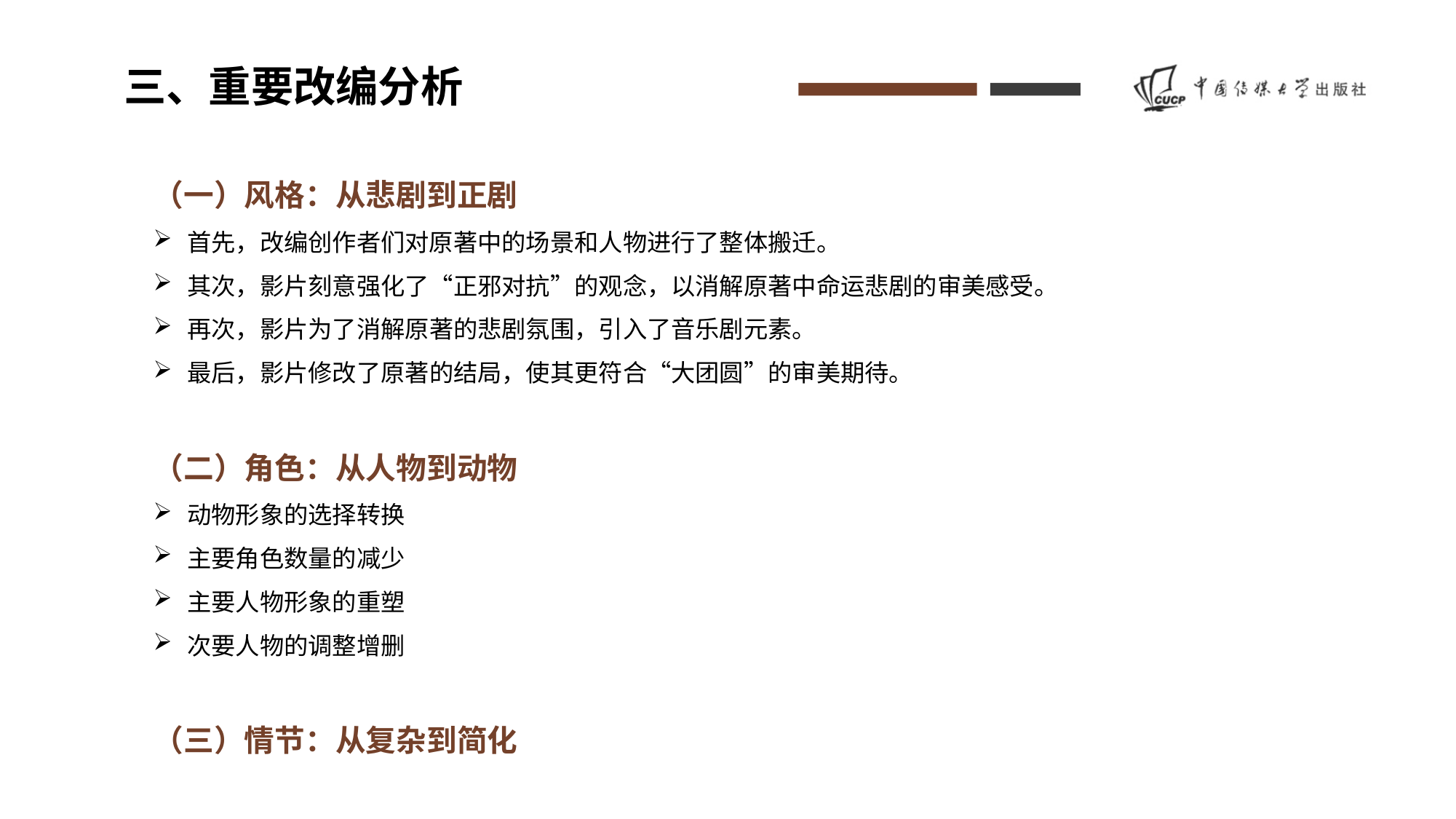

三、重要改编分析

（一）风格：从悲剧到正剧
首先，改编创作者们对原著中的场景和人物进行了整体搬迁。
其次，影片刻意强化了“正邪对抗”的观念，以消解原著中命运悲剧的审美感受。
再次，影片为了消解原著的悲剧氛围，引入了音乐剧元素。
最后，影片修改了原著的结局，使其更符合“大团圆”的审美期待。

（二）角色：从人物到动物
动物形象的选择转换
主要角色数量的减少
主要人物形象的重塑
次要人物的调整增删

（三）情节：从复杂到简化